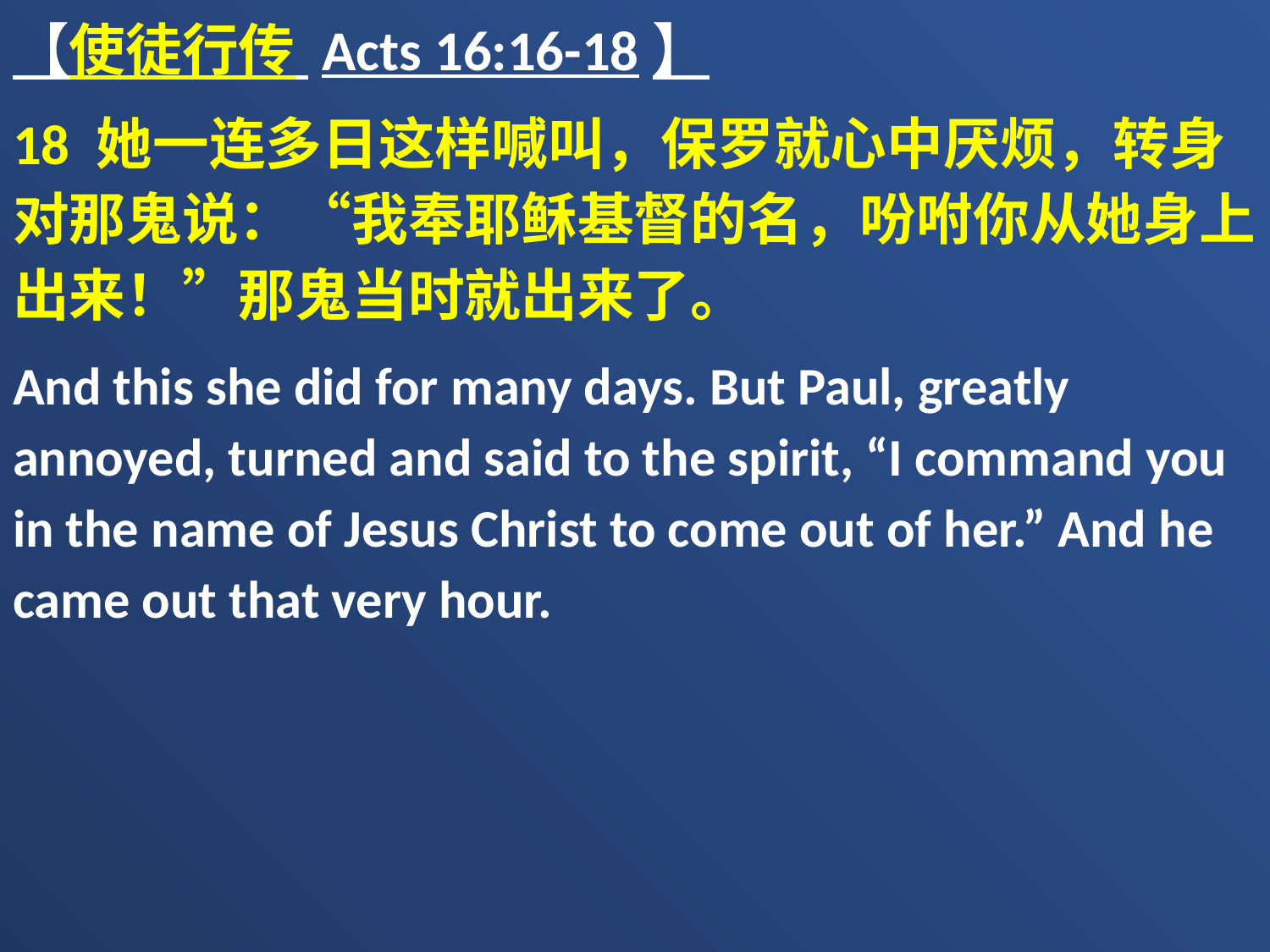

【使徒行传 Acts 16:16-18】
18 她一连多日这样喊叫，保罗就心中厌烦，转身对那鬼说：“我奉耶稣基督的名，吩咐你从她身上出来！”那鬼当时就出来了。
And this she did for many days. But Paul, greatly annoyed, turned and said to the spirit, “I command you in the name of Jesus Christ to come out of her.” And he came out that very hour.